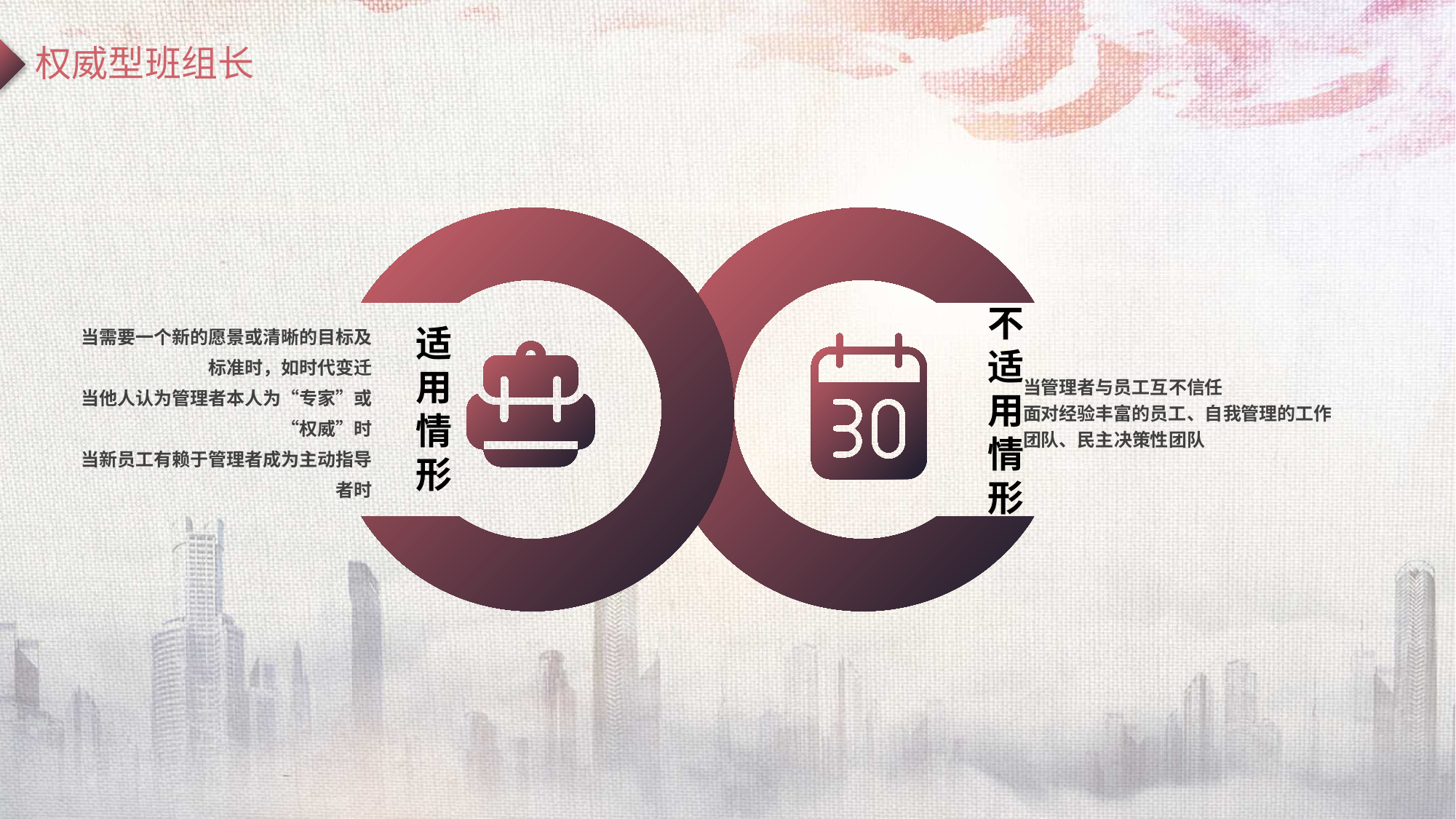

权威型班组长

当需要一个新的愿景或清晰的目标及标准时，如时代变迁
当他人认为管理者本人为“专家”或“权威”时
当新员工有赖于管理者成为主动指导者时
适
用
情
形

当管理者与员工互不信任
面对经验丰富的员工、自我管理的工作团队、民主决策性团队
不
适
用
情
形